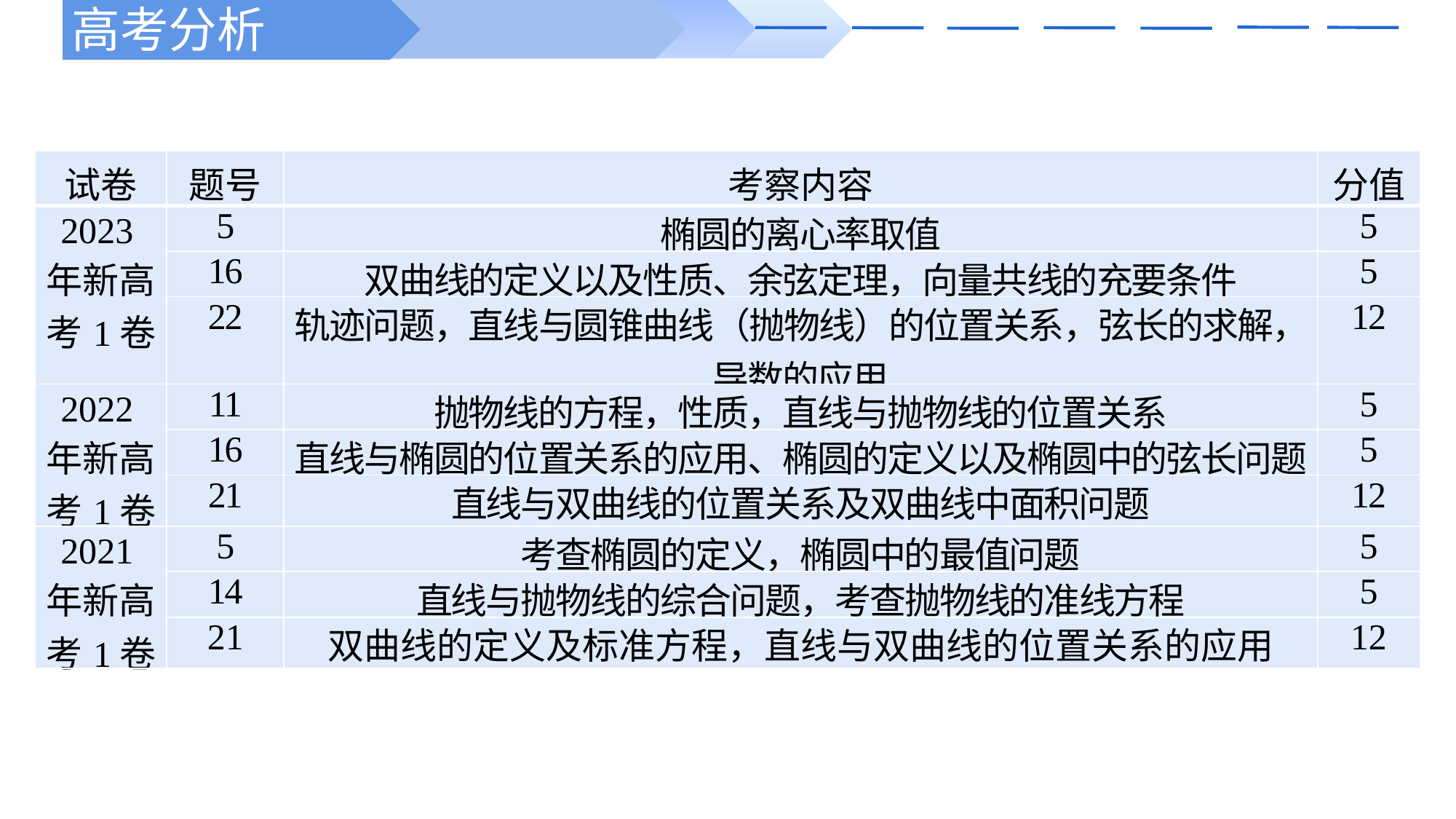

高考分析

| 试卷 | 题号 | 考察内容 | 分值 |
| --- | --- | --- | --- |
| 2023年新高考1卷 | 5 | 椭圆的离心率取值 | 5 |
|  | 16 | 双曲线的定义以及性质、余弦定理，向量共线的充要条件 | 5 |
|  | 22 | 轨迹问题，直线与圆锥曲线（抛物线）的位置关系，弦长的求解，导数的应用 | 12 |
| 2022年新高考1卷 | 11 | 抛物线的方程，性质，直线与抛物线的位置关系 | 5 |
|  | 16 | 直线与椭圆的位置关系的应用、椭圆的定义以及椭圆中的弦长问题 | 5 |
|  | 21 | 直线与双曲线的位置关系及双曲线中面积问题 | 12 |
| 2021年新高考1卷 | 5 | 考查椭圆的定义，椭圆中的最值问题 | 5 |
|  | 14 | 直线与抛物线的综合问题，考查抛物线的准线方程 | 5 |
|  | 21 | 双曲线的定义及标准方程，直线与双曲线的位置关系的应用 | 12 |